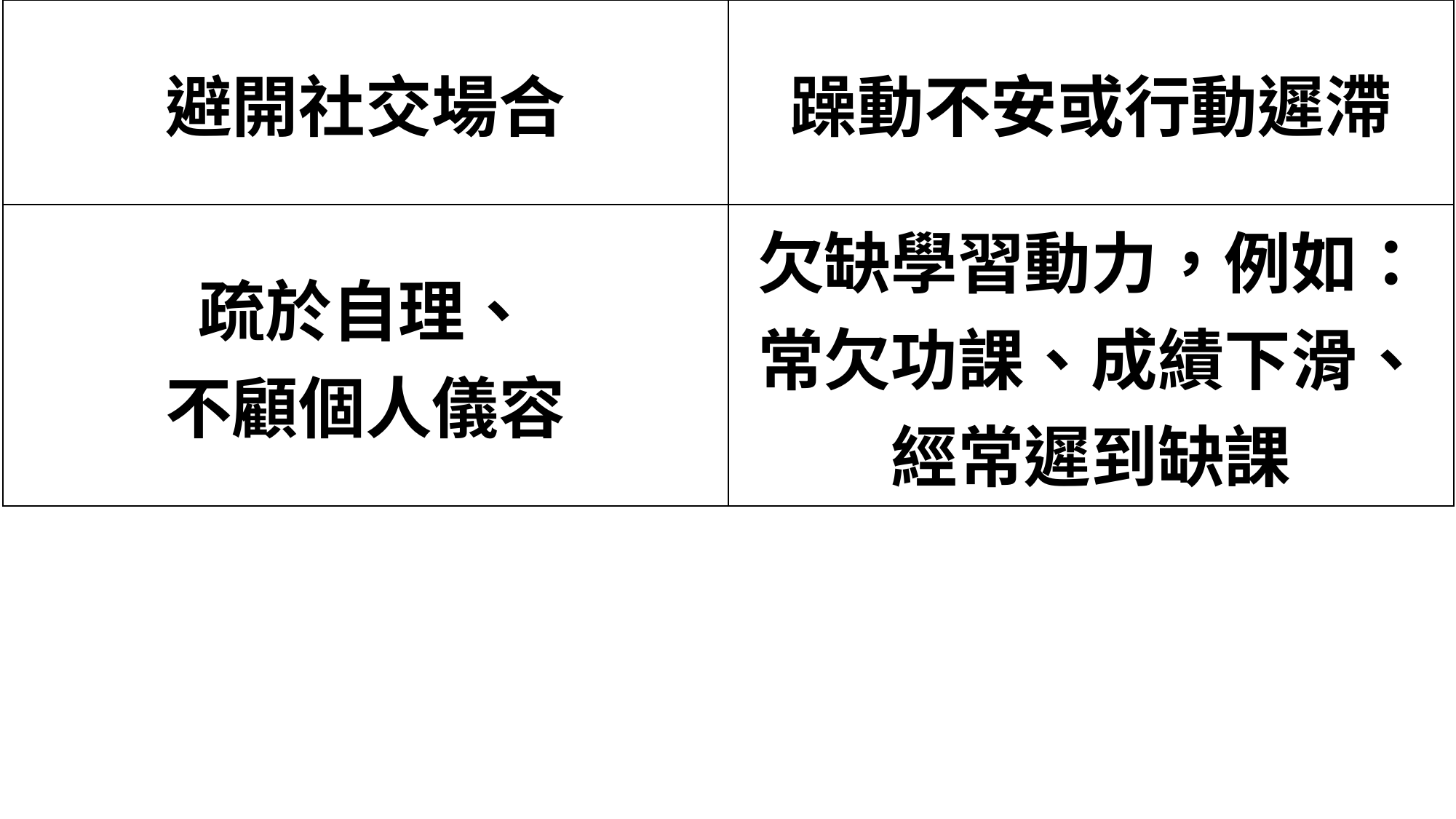

| 避開社交場合 | 躁動不安或行動遲滯 |
| --- | --- |
| 疏於自理、 不顧個人儀容 | 欠缺學習動力，例如：常欠功課、成績下滑、經常遲到缺課 |